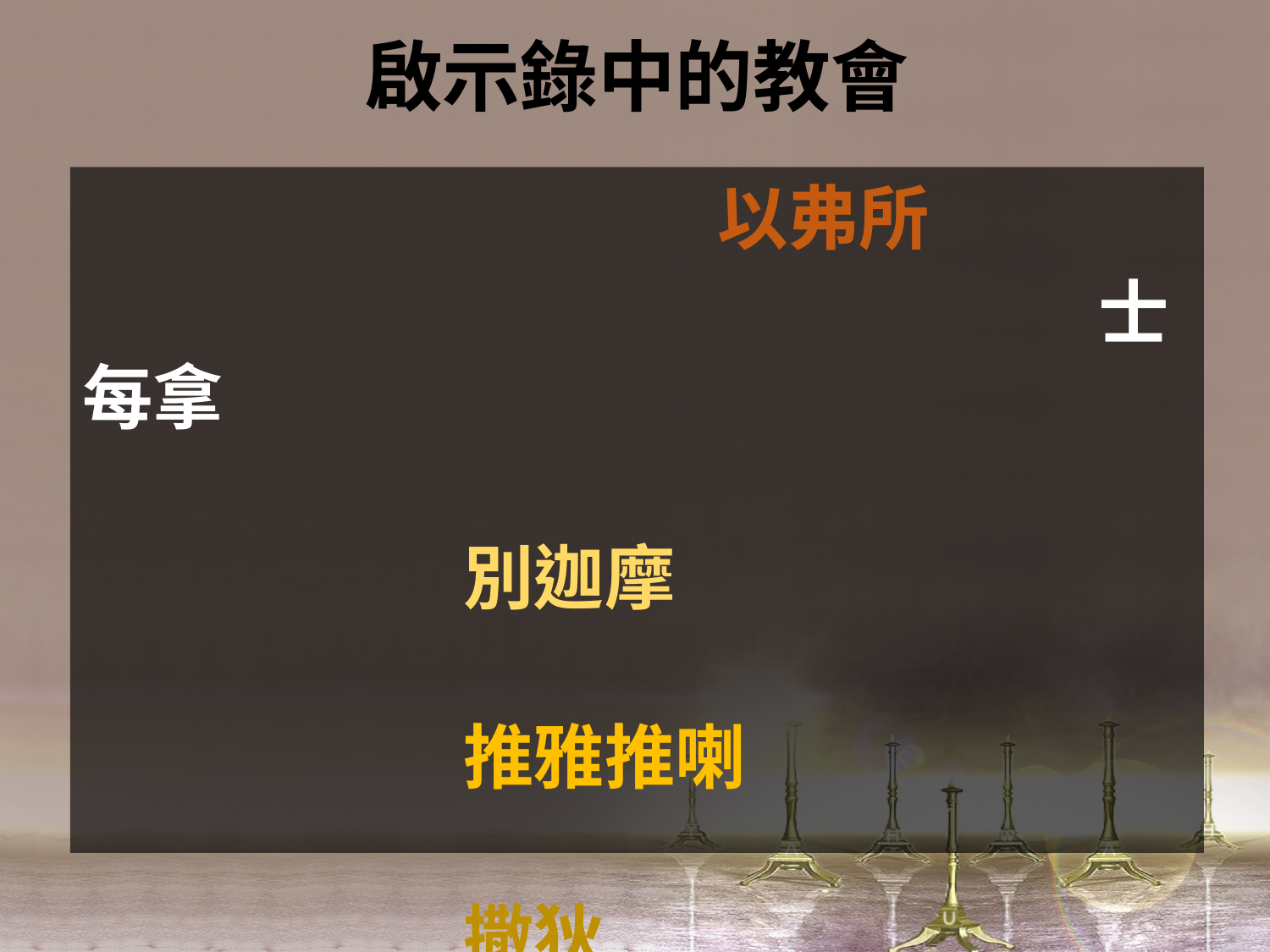

啟示錄中的教會
					以弗所
								士每拿
											別迦摩
											推雅推喇
											撒狄
								非拉鐵非
					老底嘉